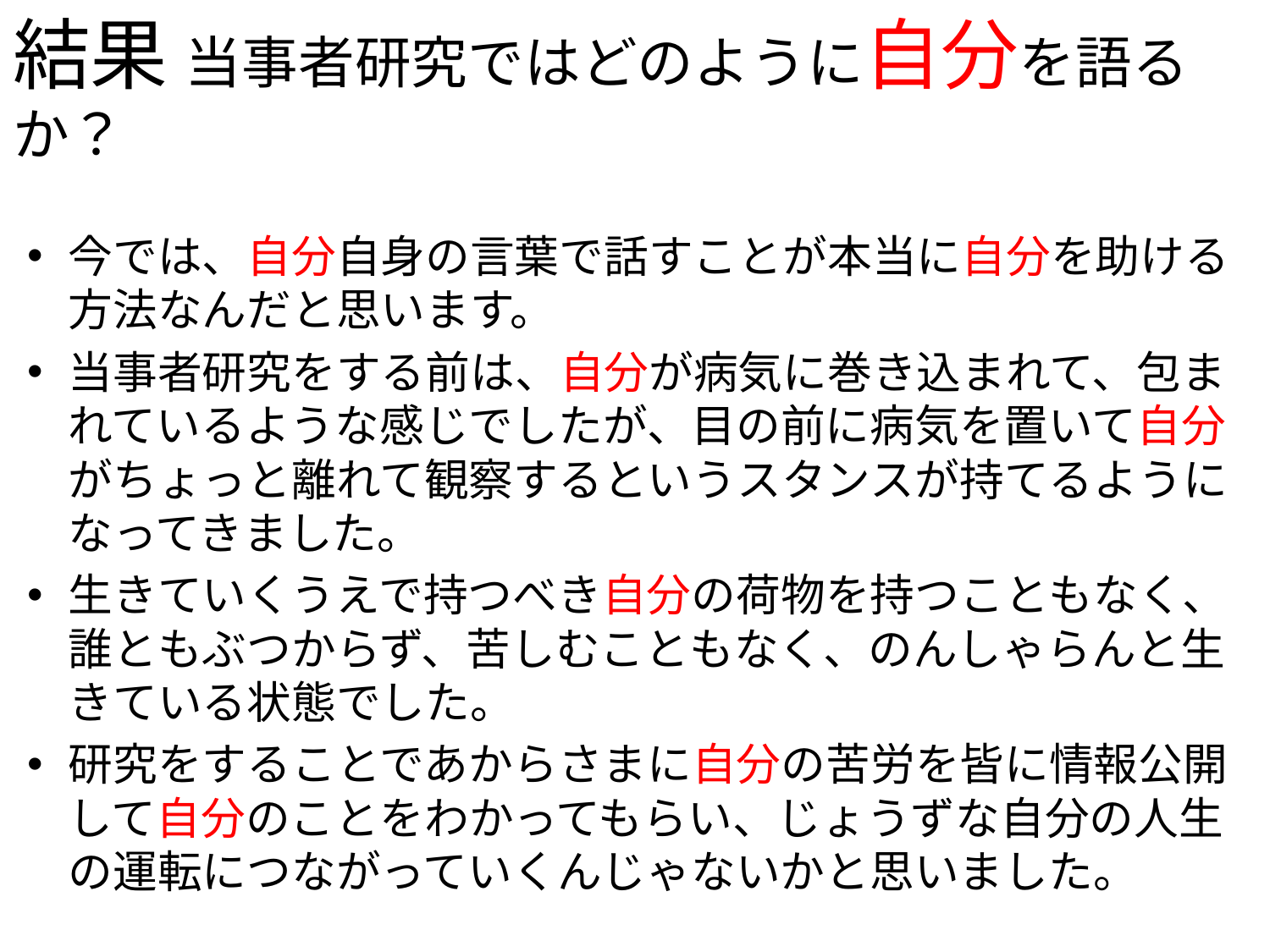

# 結果 当事者研究ではどのように自分を語るか？
今では、自分自身の言葉で話すことが本当に自分を助ける方法なんだと思います。
当事者研究をする前は、自分が病気に巻き込まれて、包まれているような感じでしたが、目の前に病気を置いて自分がちょっと離れて観察するというスタンスが持てるようになってきました。
生きていくうえで持つべき自分の荷物を持つこともなく、誰ともぶつからず、苦しむこともなく、のんしゃらんと生きている状態でした。
研究をすることであからさまに自分の苦労を皆に情報公開して自分のことをわかってもらい、じょうずな自分の人生の運転につながっていくんじゃないかと思いました。